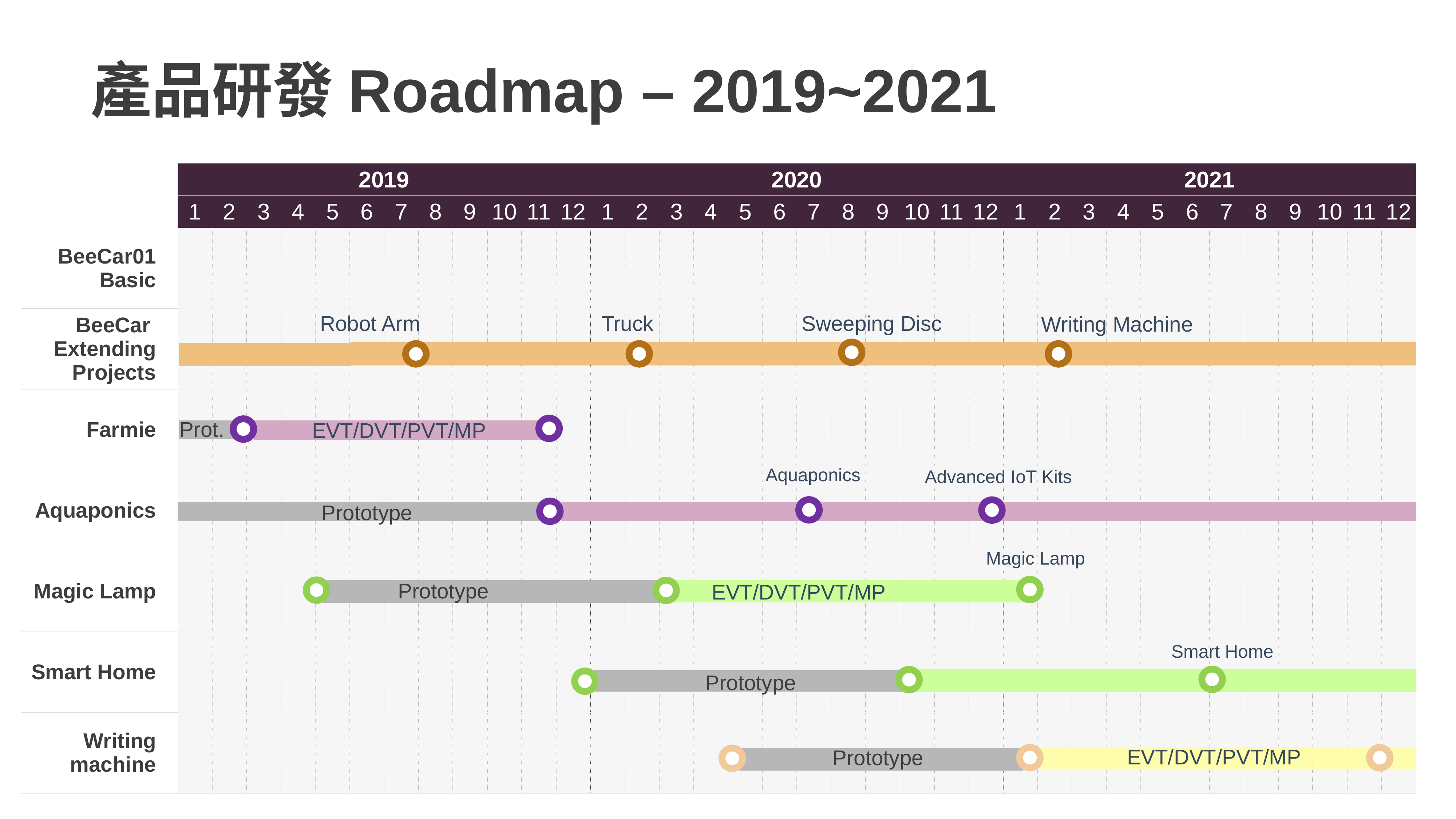

產品研發Roadmap – 2019~2021
|  | 2019 |  |  |  |  |  |  |  |  |  |  |  | 2020 |  |  |  |  |  |  |  |  |  |  |  | 2021 |  |  |  |  |  |  |  |  |  |  |  |
| --- | --- | --- | --- | --- | --- | --- | --- | --- | --- | --- | --- | --- | --- | --- | --- | --- | --- | --- | --- | --- | --- | --- | --- | --- | --- | --- | --- | --- | --- | --- | --- | --- | --- | --- | --- | --- |
|  | 1 | 2 | 3 | 4 | 5 | 6 | 7 | 8 | 9 | 10 | 11 | 12 | 1 | 2 | 3 | 4 | 5 | 6 | 7 | 8 | 9 | 10 | 11 | 12 | 1 | 2 | 3 | 4 | 5 | 6 | 7 | 8 | 9 | 10 | 11 | 12 |
| BeeCar01 Basic |  |  |  |  |  |  |  |  |  |  |  |  |  |  |  |  |  |  |  |  |  |  |  |  |  |  |  |  |  |  |  |  |  |  |  |  |
| BeeCar Extending Projects |  |  |  |  |  |  |  |  |  |  |  |  |  |  |  |  |  |  |  |  |  |  |  |  |  |  |  |  |  |  |  |  |  |  |  |  |
| Farmie |  |  |  |  |  |  |  |  |  |  |  |  |  |  |  |  |  |  |  |  |  |  |  |  |  |  |  |  |  |  |  |  |  |  |  |  |
| Aquaponics |  |  |  |  |  |  |  |  |  |  |  |  |  |  |  |  |  |  |  |  |  |  |  |  |  |  |  |  |  |  |  |  |  |  |  |  |
| Magic Lamp |  |  |  |  |  |  |  |  |  |  |  |  |  |  |  |  |  |  |  |  |  |  |  |  |  |  |  |  |  |  |  |  |  |  |  |  |
| Smart Home |  |  |  |  |  |  |  |  |  |  |  |  |  |  |  |  |  |  |  |  |  |  |  |  |  |  |  |  |  |  |  |  |  |  |  |  |
| Writing machine |  |  |  |  |  |  |  |  |  |  |  |  |  |  |  |  |  |  |  |  |  |  |  |  |  |  |  |  |  |  |  |  |  |  |  |  |
Robot Arm
Truck
Sweeping Disc
Writing Machine

Prot.
EVT/DVT/PVT/MP

Aquaponics
Advanced IoT Kits
Prototype

Magic Lamp
Prototype
EVT/DVT/PVT/MP

Smart Home
Prototype

Prototype

EVT/DVT/PVT/MP